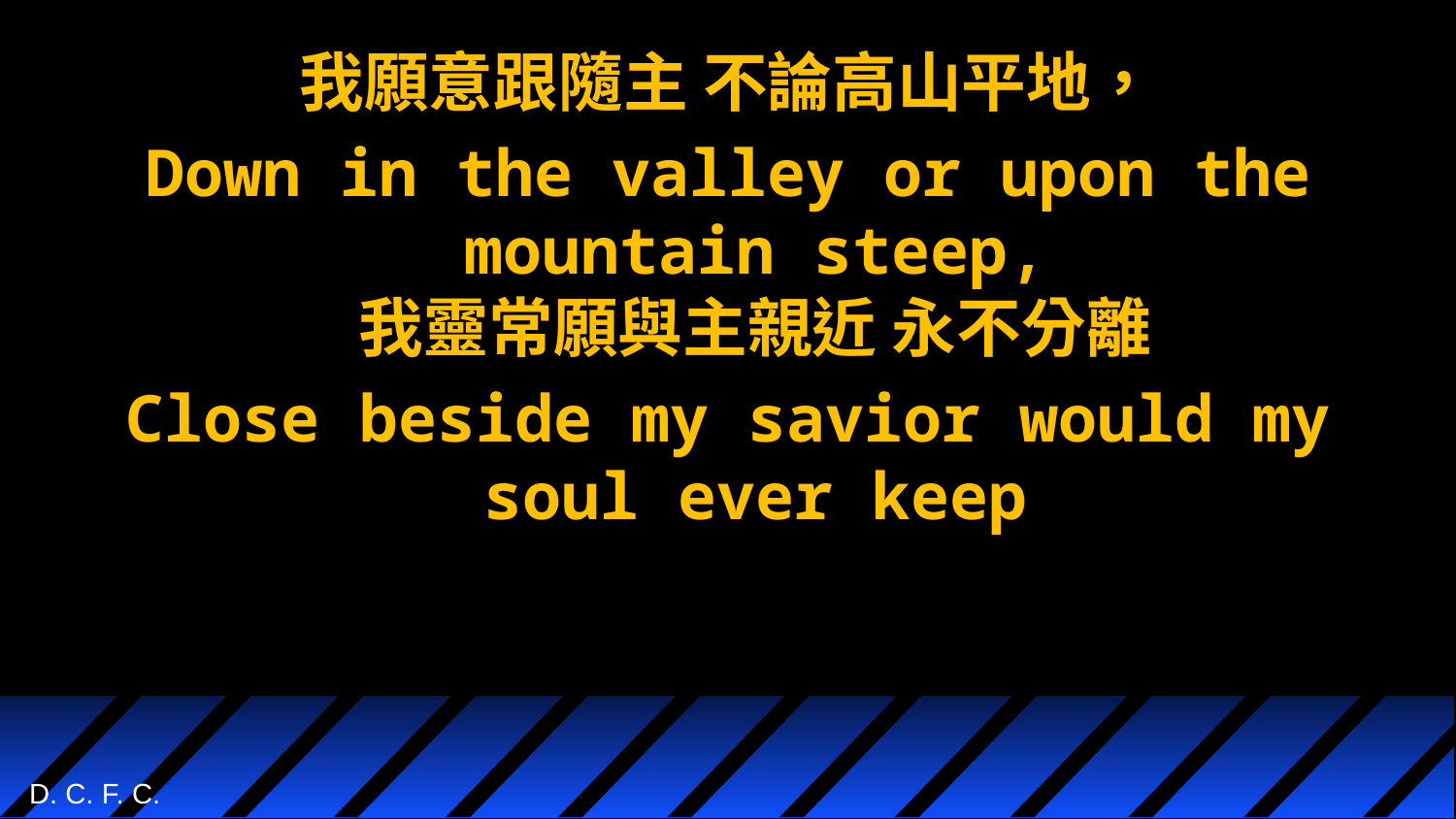

我願意跟隨主 不論高山平地，
Down in the valley or upon the mountain steep,
我靈常願與主親近 永不分離
Close beside my savior would my soul ever keep